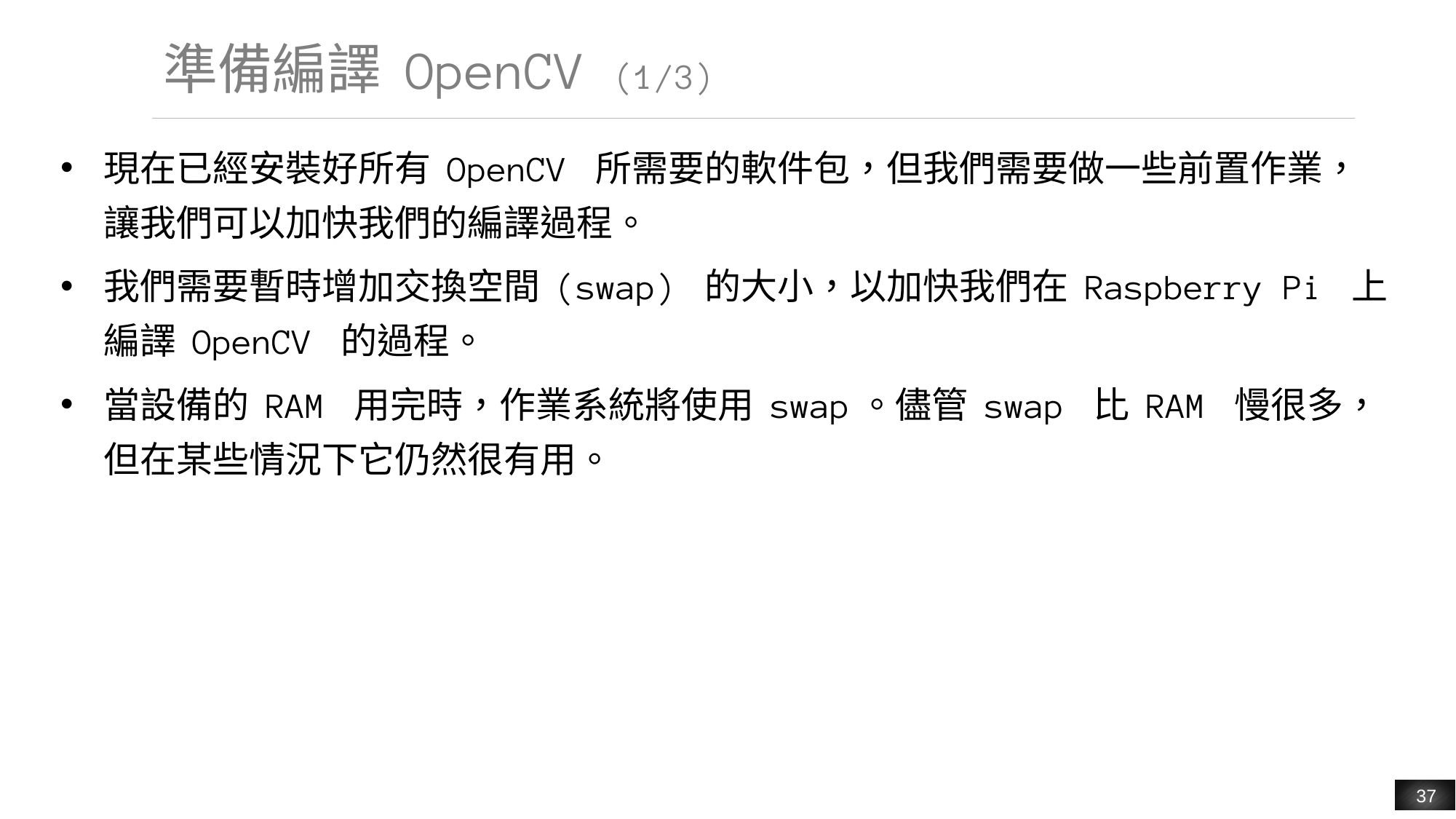

# 準備編譯 OpenCV (1/3)
現在已經安裝好所有 OpenCV 所需要的軟件包，但我們需要做一些前置作業，讓我們可以加快我們的編譯過程。
我們需要暫時增加交換空間 (swap) 的大小，以加快我們在 Raspberry Pi 上編譯 OpenCV 的過程。
當設備的 RAM 用完時，作業系統將使用 swap。儘管 swap 比 RAM 慢很多，但在某些情況下它仍然很有用。